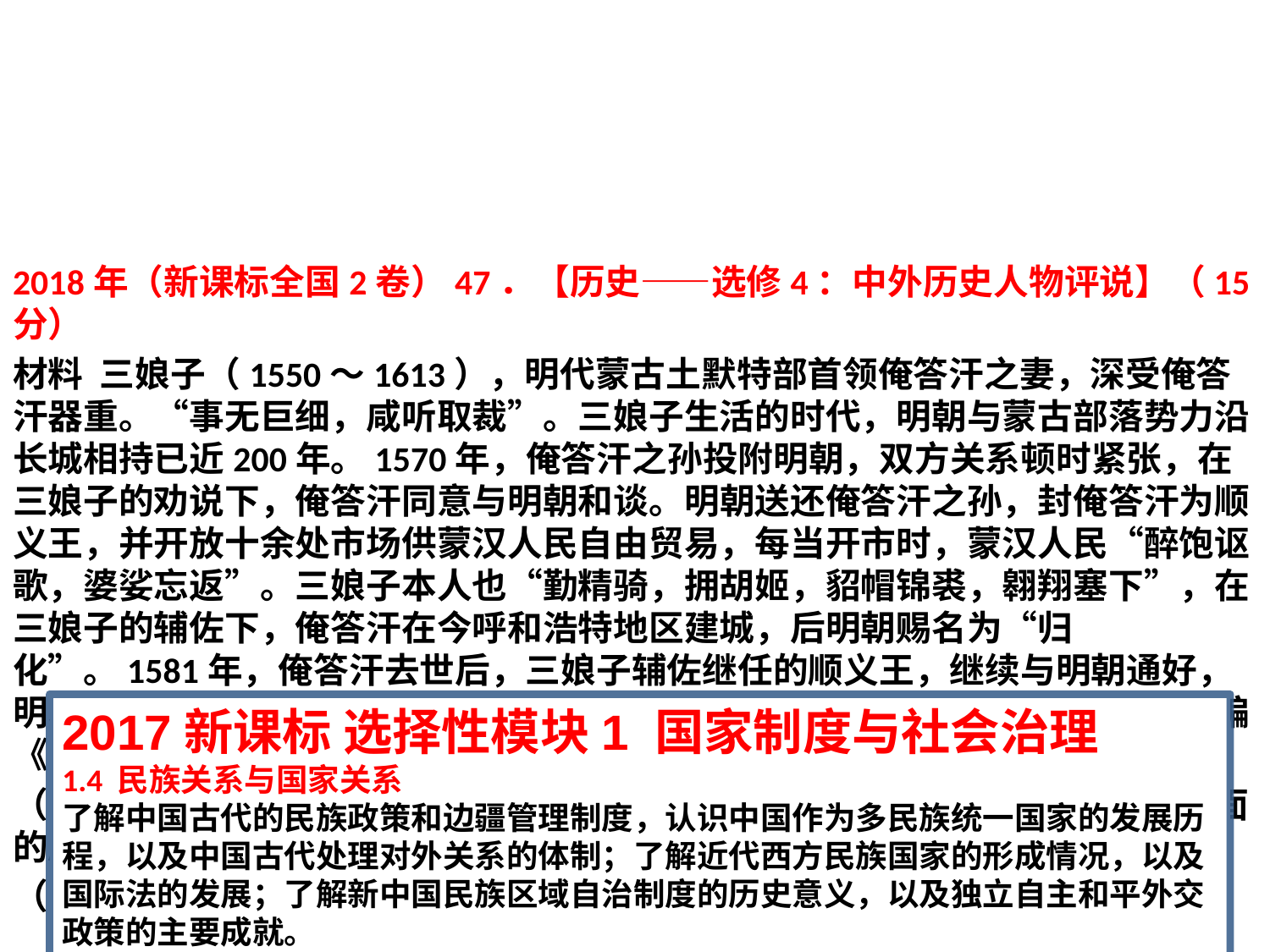

#
2018年（新课标全国2卷）47．【历史——选修4：中外历史人物评说】（15分）
材料  三娘子（1550～1613），明代蒙古土默特部首领俺答汗之妻，深受俺答汗器重。“事无巨细，咸听取裁”。三娘子生活的时代，明朝与蒙古部落势力沿长城相持已近200年。1570年，俺答汗之孙投附明朝，双方关系顿时紧张，在三娘子的劝说下，俺答汗同意与明朝和谈。明朝送还俺答汗之孙，封俺答汗为顺义王，并开放十余处市场供蒙汉人民自由贸易，每当开市时，蒙汉人民“醉饱讴歌，婆娑忘返”。三娘子本人也“勤精骑，拥胡姬，貂帽锦裘，翱翔塞下”，在三娘子的辅佐下，俺答汗在今呼和浩特地区建城，后明朝赐名为“归化”。1581年，俺答汗去世后，三娘子辅佐继任的顺义王，继续与明朝通好，明、蒙“四十余年无用兵之患，沿边旷土皆得耕牧”。——摘编自白寿彝总主编《中国通史》
（1）根据材料并结合所学知识，概括三娘子能够推动明、蒙双方取得和平局面的原因。（8分）
（2）根据材料并结合所学知识，简要评价三娘子的历史功绩。（7分）

2017新课标 选择性模块1 国家制度与社会治理
1.4 民族关系与国家关系
了解中国古代的民族政策和边疆管理制度，认识中国作为多民族统一国家的发展历程，以及中国古代处理对外关系的体制；了解近代西方民族国家的形成情况，以及国际法的发展；了解新中国民族区域自治制度的历史意义，以及独立自主和平外交政策的主要成就。